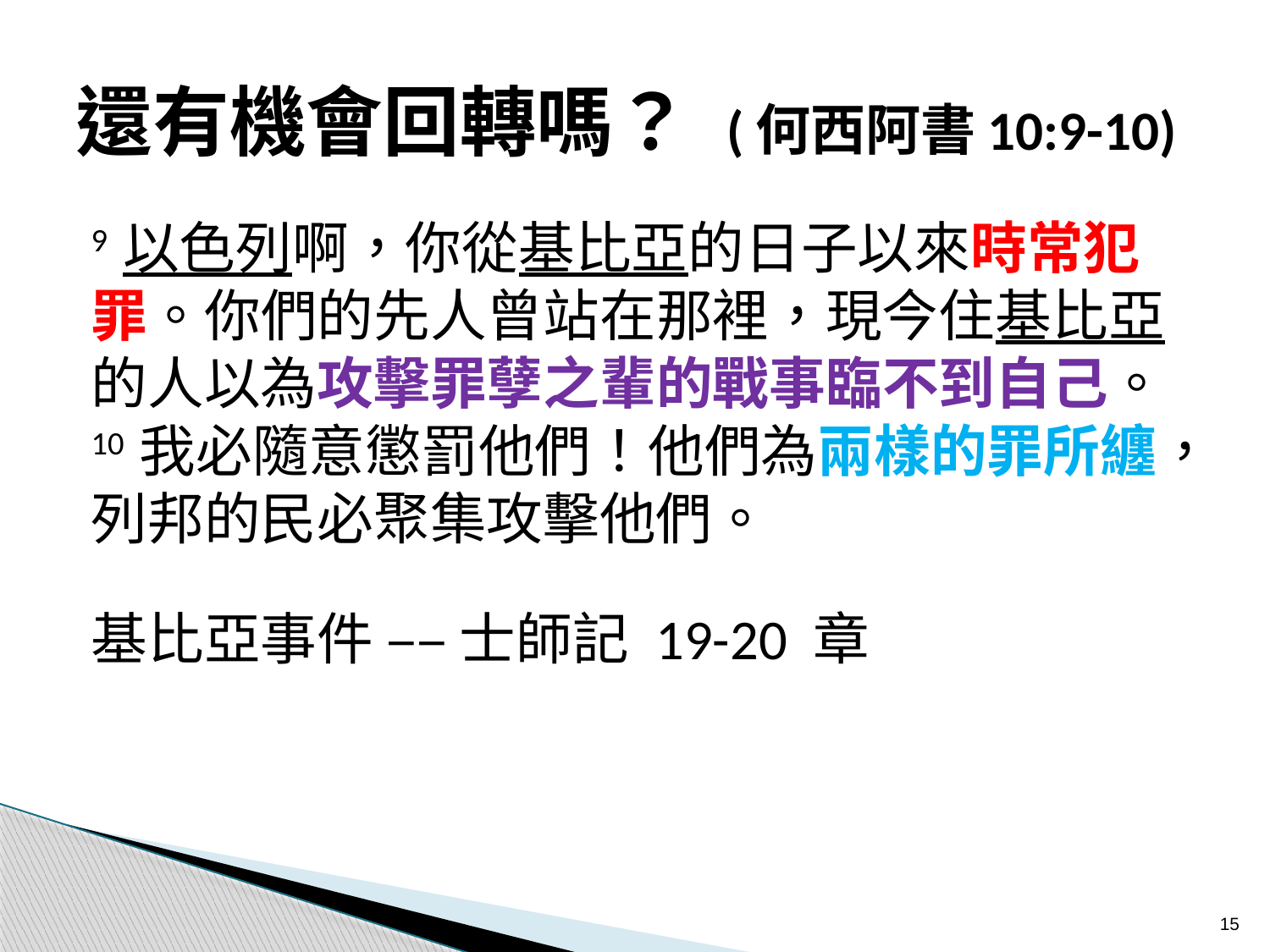

# 還有機會回轉嗎？ (何西阿書10:9-10)
9 以色列啊，你從基比亞的日子以來時常犯罪。你們的先人曾站在那裡，現今住基比亞的人以為攻擊罪孽之輩的戰事臨不到自己。10 我必隨意懲罰他們！他們為兩樣的罪所纏，列邦的民必聚集攻擊他們。
基比亞事件 –– 士師記 19-20 章

15